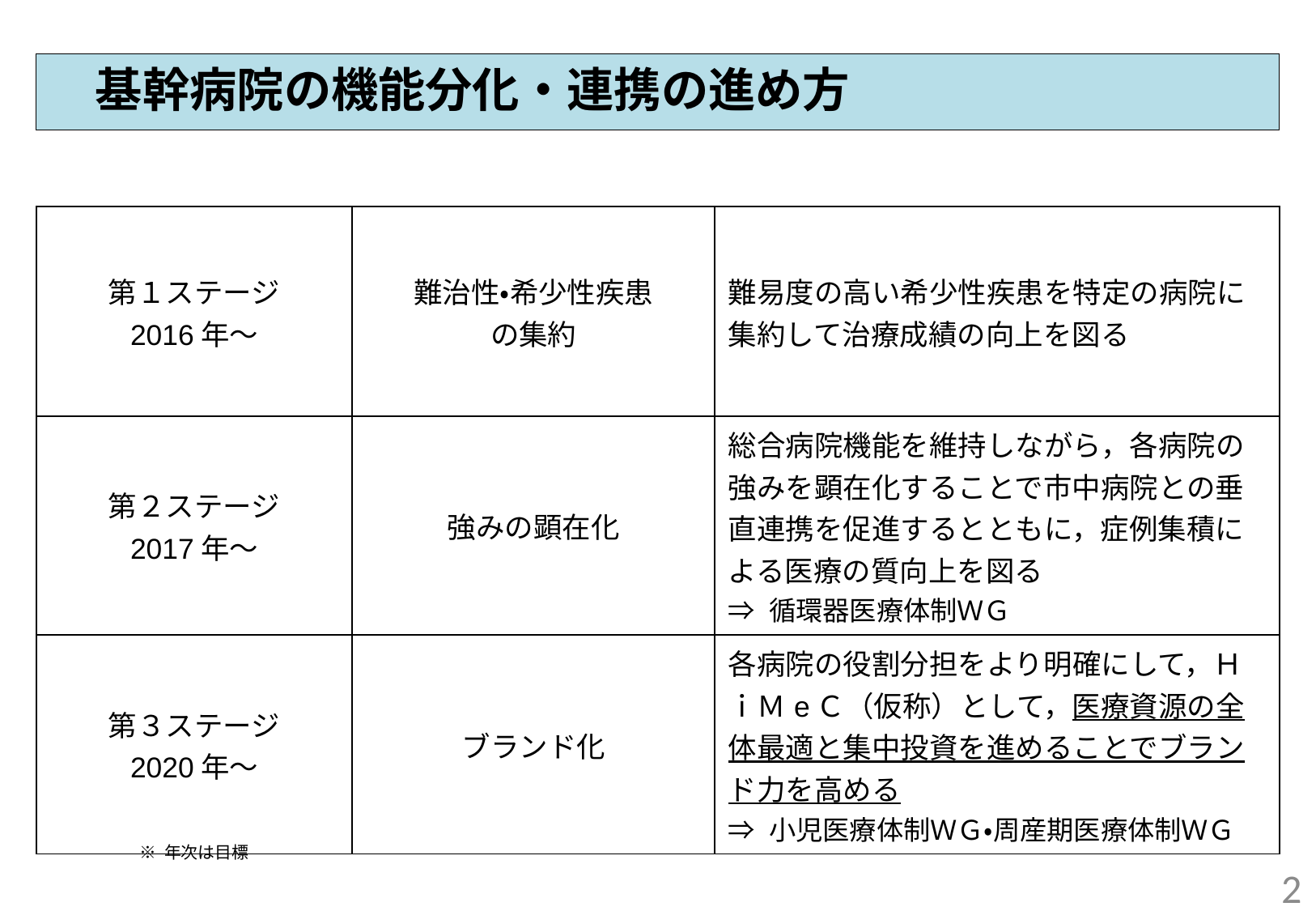

# 基幹病院の機能分化・連携の進め方
| 第１ステージ 2016年～ | 難治性・希少性疾患 の集約 | 難易度の高い希少性疾患を特定の病院に集約して治療成績の向上を図る |
| --- | --- | --- |
| 第２ステージ 2017年～ | 強みの顕在化 | 総合病院機能を維持しながら，各病院の強みを顕在化することで市中病院との垂直連携を促進するとともに，症例集積による医療の質向上を図る ⇒ 循環器医療体制ＷＧ |
| 第３ステージ 2020年～ | ブランド化 | 各病院の役割分担をより明確にして，ＨｉＭeＣ（仮称）として，医療資源の全体最適と集中投資を進めることでブランド力を高める ⇒ 小児医療体制ＷＧ・周産期医療体制ＷＧ |
※ 年次は目標
2